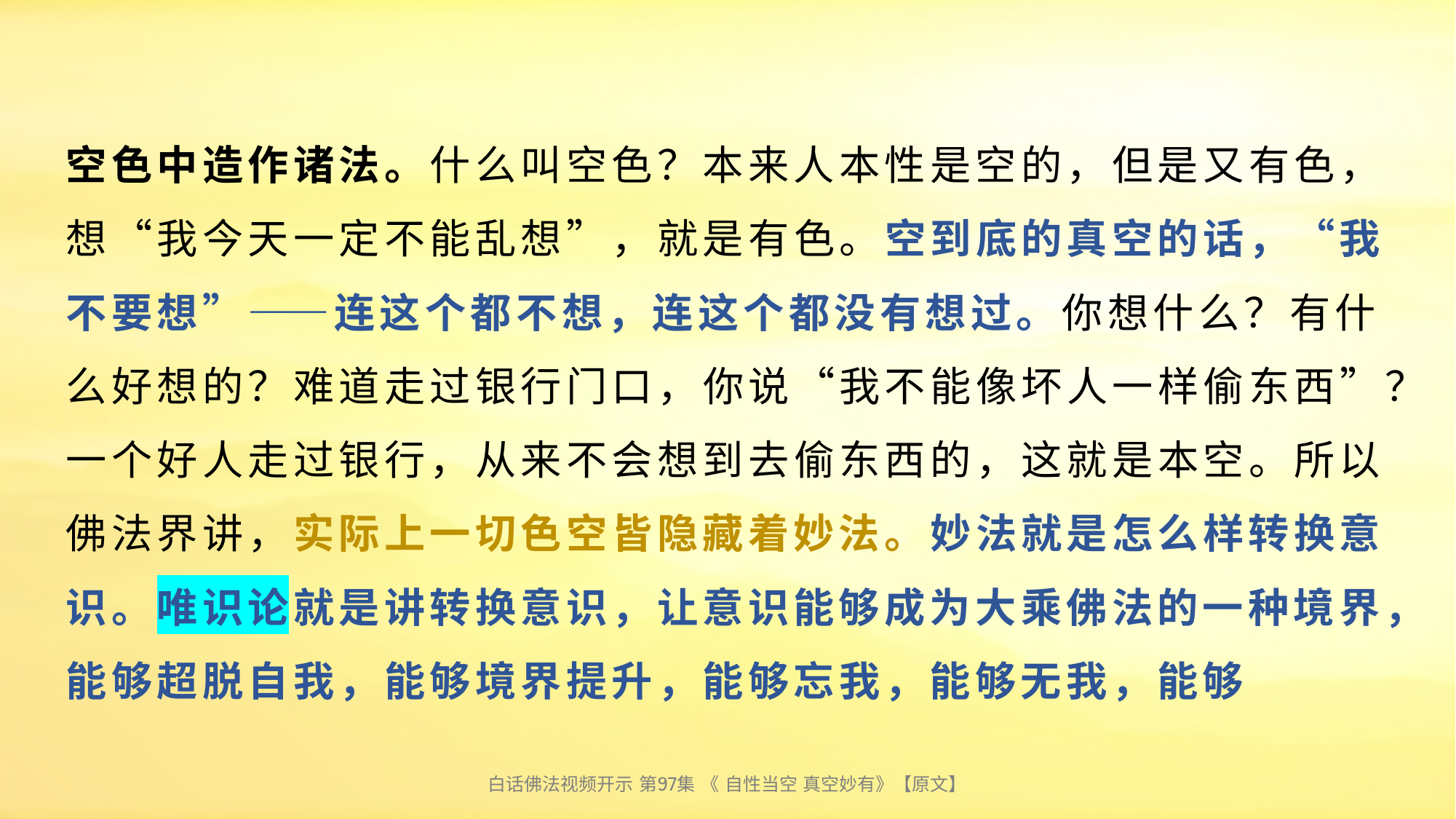

# 空色中造作诸法。什么叫空色？本来人本性是空的，但是又有色，想“我今天一定不能乱想”，就是有色。空到底的真空的话，“我不要想”——连这个都不想，连这个都没有想过。你想什么？有什么好想的？难道走过银行门口，你说“我不能像坏人一样偷东西”？一个好人走过银行，从来不会想到去偷东西的，这就是本空。所以佛法界讲，实际上一切色空皆隐藏着妙法。妙法就是怎么样转换意识。唯识论就是讲转换意识，让意识能够成为大乘佛法的一种境界，能够超脱自我，能够境界提升，能够忘我，能够无我，能够
白话佛法视频开示 第97集 《 自性当空 真空妙有》【原文】